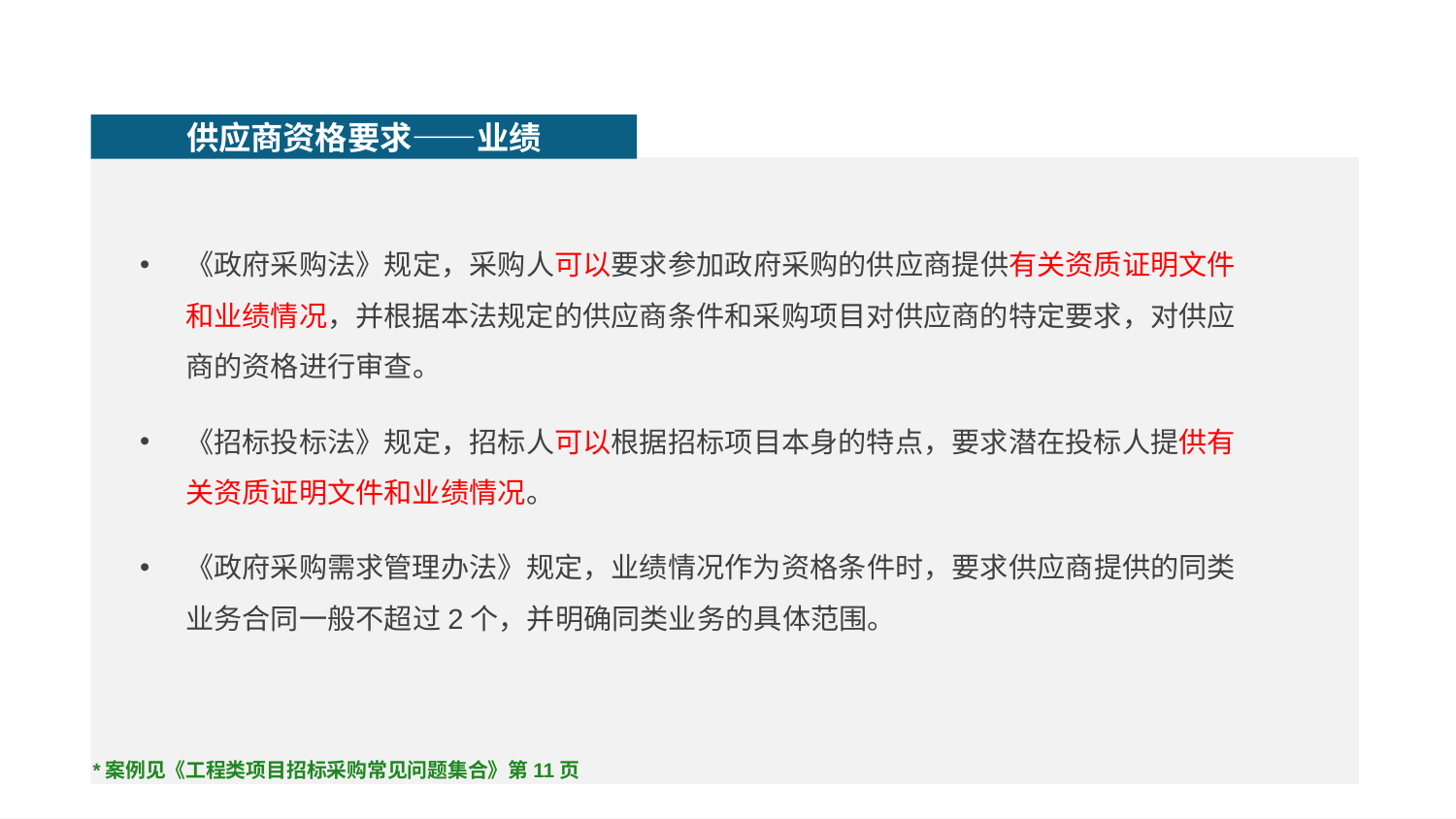

供应商资格要求——业绩

《政府采购法》规定，采购人可以要求参加政府采购的供应商提供有关资质证明文件和业绩情况，并根据本法规定的供应商条件和采购项目对供应商的特定要求，对供应商的资格进行审查。
《招标投标法》规定，招标人可以根据招标项目本身的特点，要求潜在投标人提供有关资质证明文件和业绩情况。
《政府采购需求管理办法》规定，业绩情况作为资格条件时，要求供应商提供的同类业务合同一般不超过2个，并明确同类业务的具体范围。
*案例见《工程类项目招标采购常见问题集合》第11页